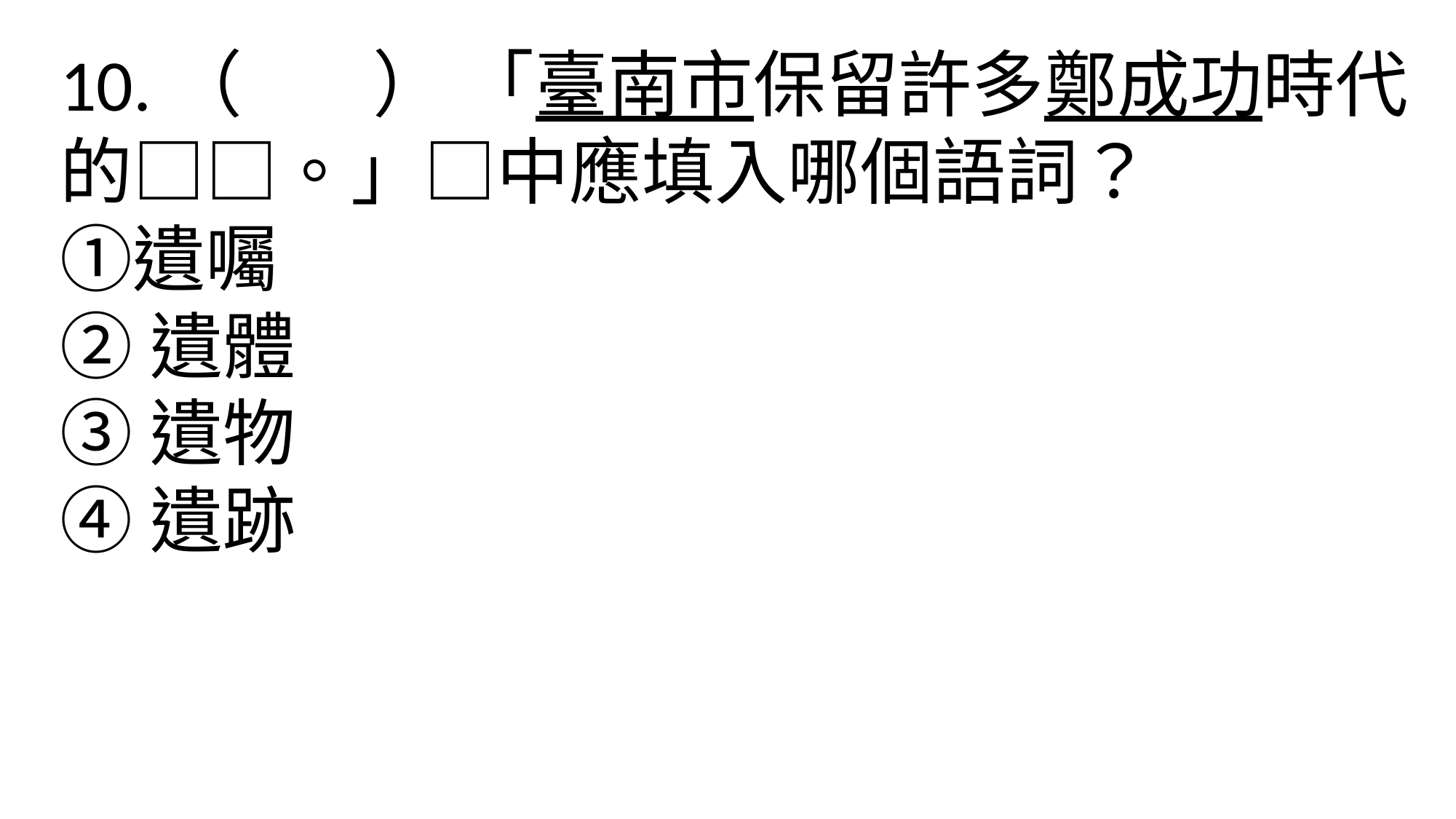

10.（        ） 「臺南市保留許多鄭成功時代的□□。」□中應填入哪個語詞？　
①遺囑
②遺體
③遺物
④遺跡